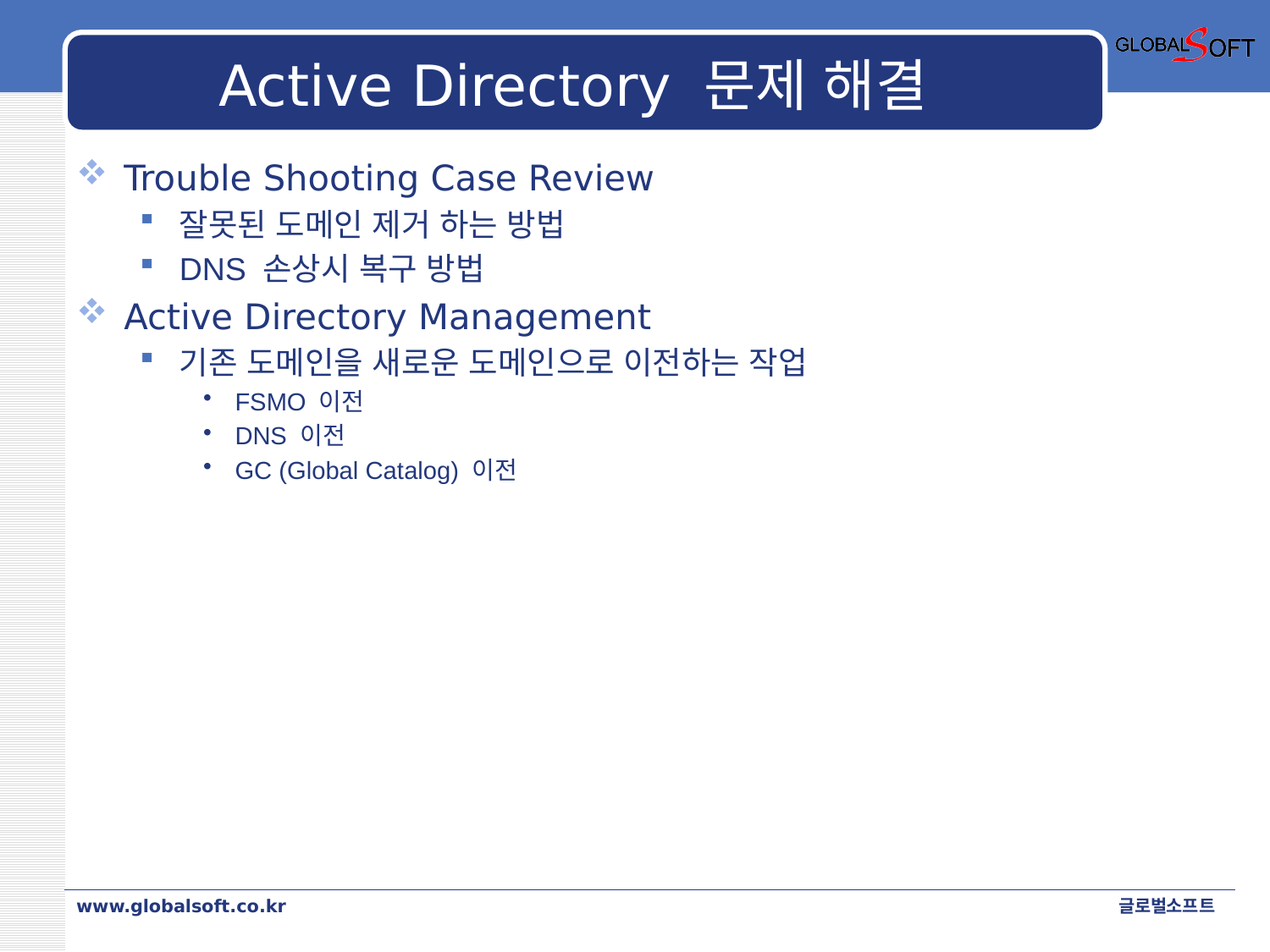

# Active Directory 문제 해결
Trouble Shooting Case Review
잘못된 도메인 제거 하는 방법
DNS 손상시 복구 방법
Active Directory Management
기존 도메인을 새로운 도메인으로 이전하는 작업
FSMO 이전
DNS 이전
GC (Global Catalog) 이전
www.globalsoft.co.kr
글로벌소프트